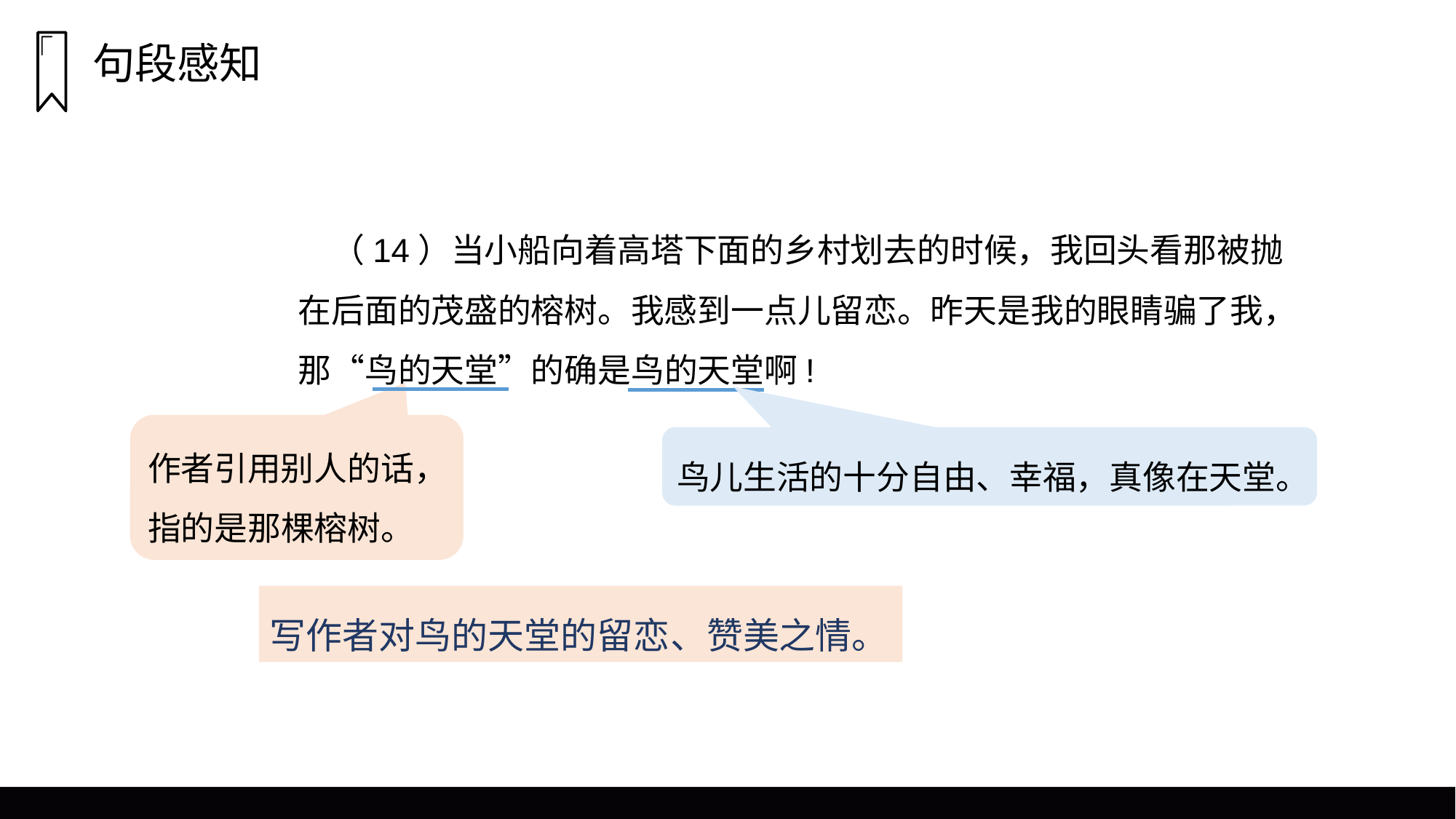

句段感知
   （14）当小船向着高塔下面的乡村划去的时候，我回头看那被抛在后面的茂盛的榕树。我感到一点儿留恋。昨天是我的眼睛骗了我，那“鸟的天堂”的确是鸟的天堂啊!
作者引用别人的话，指的是那棵榕树。
鸟儿生活的十分自由、幸福，真像在天堂。
写作者对鸟的天堂的留恋、赞美之情。